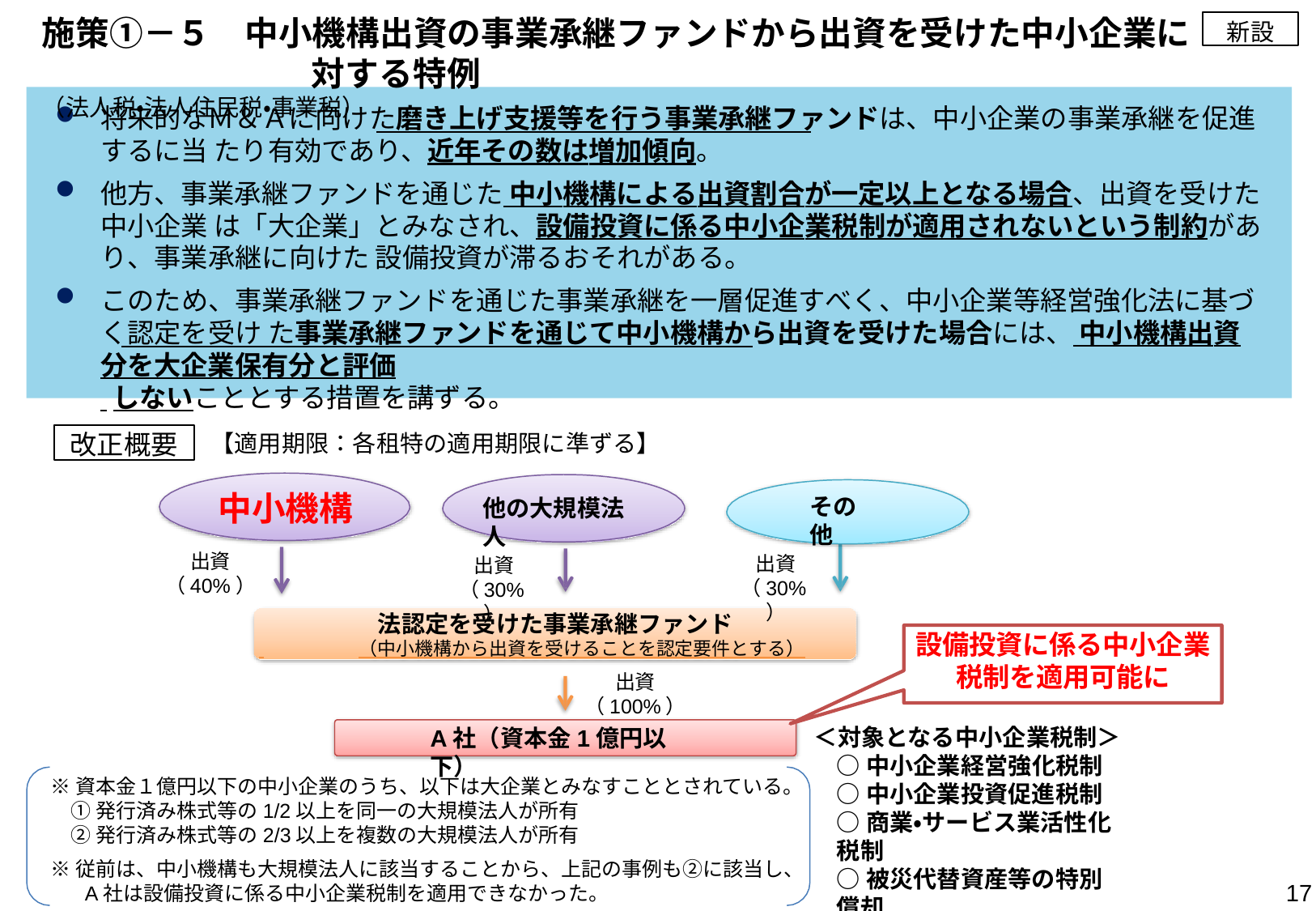

# 施策①－５　中小機構出資の事業承継ファンドから出資を受けた中小企業に 　　　　　　　　対する特例　　　　　　　　　　　　　　　　　　　　　（法人税・法人住民税・事業税）
新設

将来的なＭ＆Ａに向けた磨き上げ支援等を行う事業承継ファンドは、中小企業の事業承継を促進するに当 たり有効であり、近年その数は増加傾向。
他方、事業承継ファンドを通じた 中小機構による出資割合が一定以上となる場合、出資を受けた中小企業 は「大企業」とみなされ、設備投資に係る中小企業税制が適用されないという制約があり、事業承継に向けた 設備投資が滞るおそれがある。
このため、事業承継ファンドを通じた事業承継を一層促進すべく、中小企業等経営強化法に基づく認定を受け た事業承継ファンドを通じて中小機構から出資を受けた場合には、 中小機構出資分を大企業保有分と評価
 しないこととする措置を講ずる。

改正概要
【適用期限：各租特の適用期限に準ずる】

中小機構
出資
（40%）
その他
他の大規模法人

出資
（30%）
出資
（30%）

法認定を受けた事業承継ファンド
 	（中小機構から出資を受けることを認定要件とする）
出資
（100%）

設備投資に係る中小企業
税制を適用可能に

＜対象となる中小企業税制＞
○中小企業経営強化税制
○中小企業投資促進税制
○商業・サービス業活性化税制
○被災代替資産等の特別償却
○中小企業防災・減災投資促進税制【新設】
A社（資本金1億円以下）

※資本金１億円以下の中小企業のうち、以下は大企業とみなすこととされている。
①発行済み株式等の1/2以上を同一の大規模法人が所有
②発行済み株式等の2/3以上を複数の大規模法人が所有
※従前は、中小機構も大規模法人に該当することから、上記の事例も②に該当し、  A社は設備投資に係る中小企業税制を適用できなかった。
17